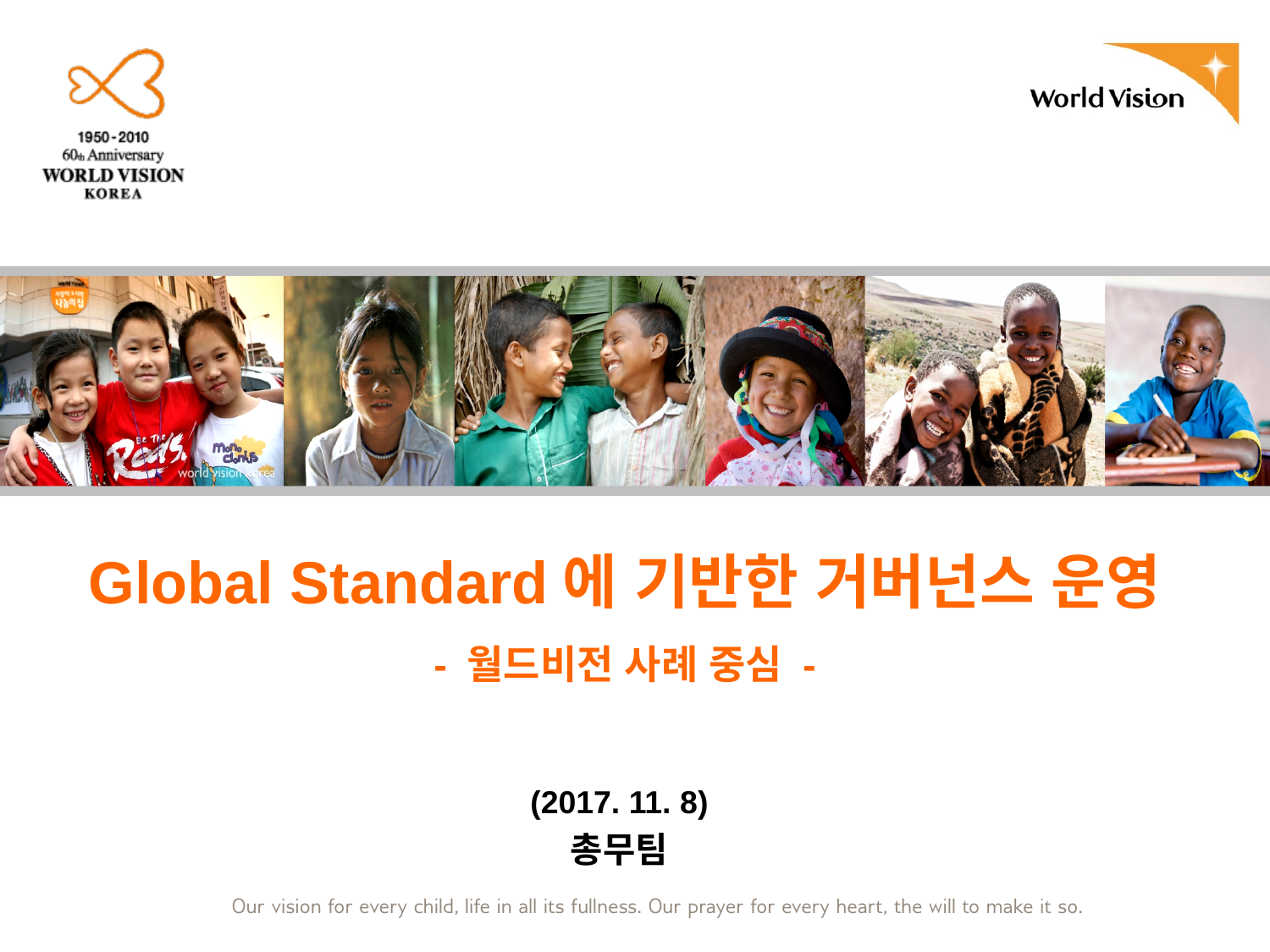

# Global Standard에 기반한 거버넌스 운영 - 월드비전 사례 중심 -
(2017. 11. 8)
총무팀